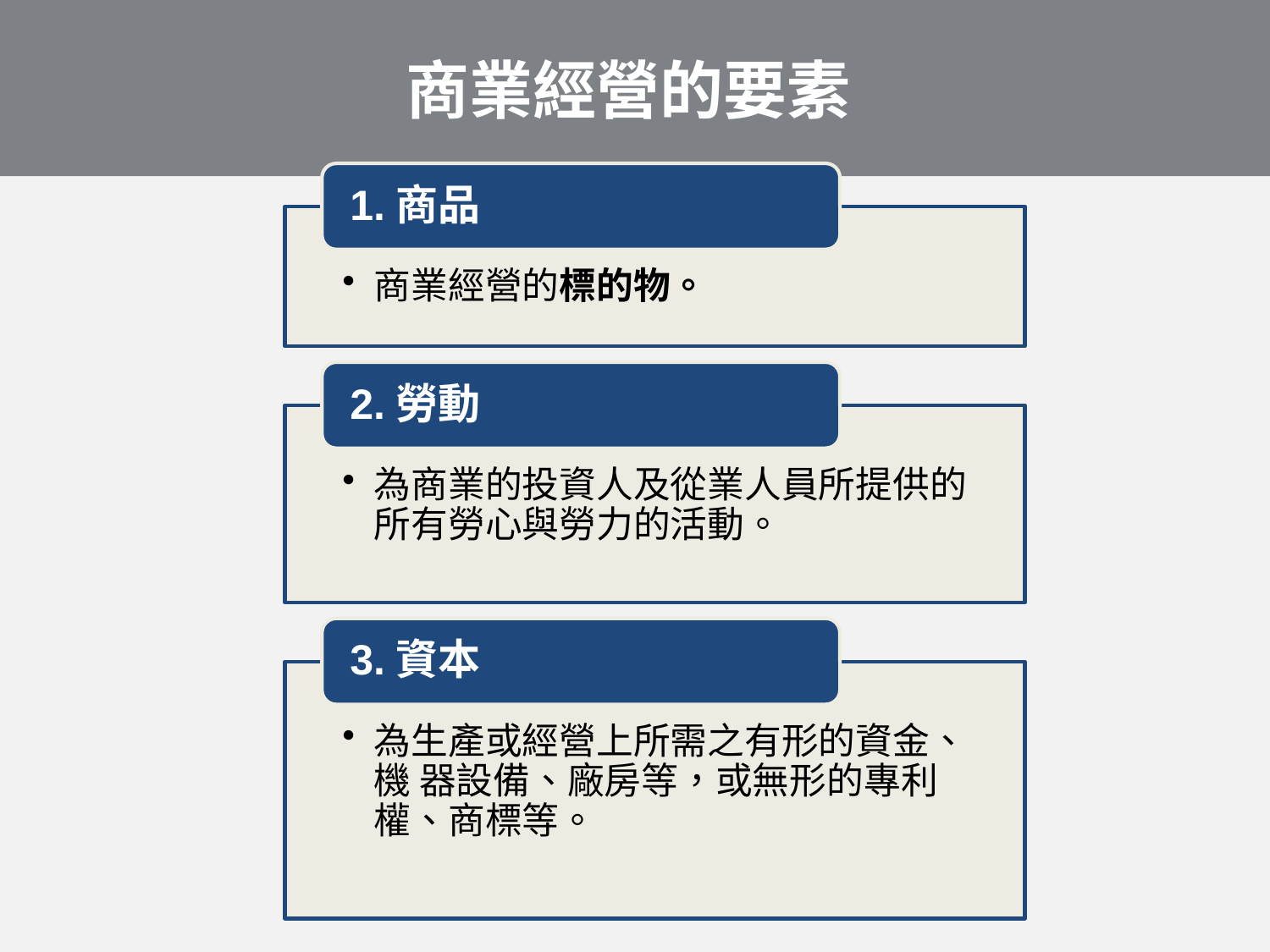

商業經營的要素
商業經營的標的物。
1.商品
為商業的投資人及從業人員所提供的所有勞心與勞力的活動。
2.勞動
為生產或經營上所需之有形的資金、機 器設備、廠房等，或無形的專利權、商標等。
3.資本